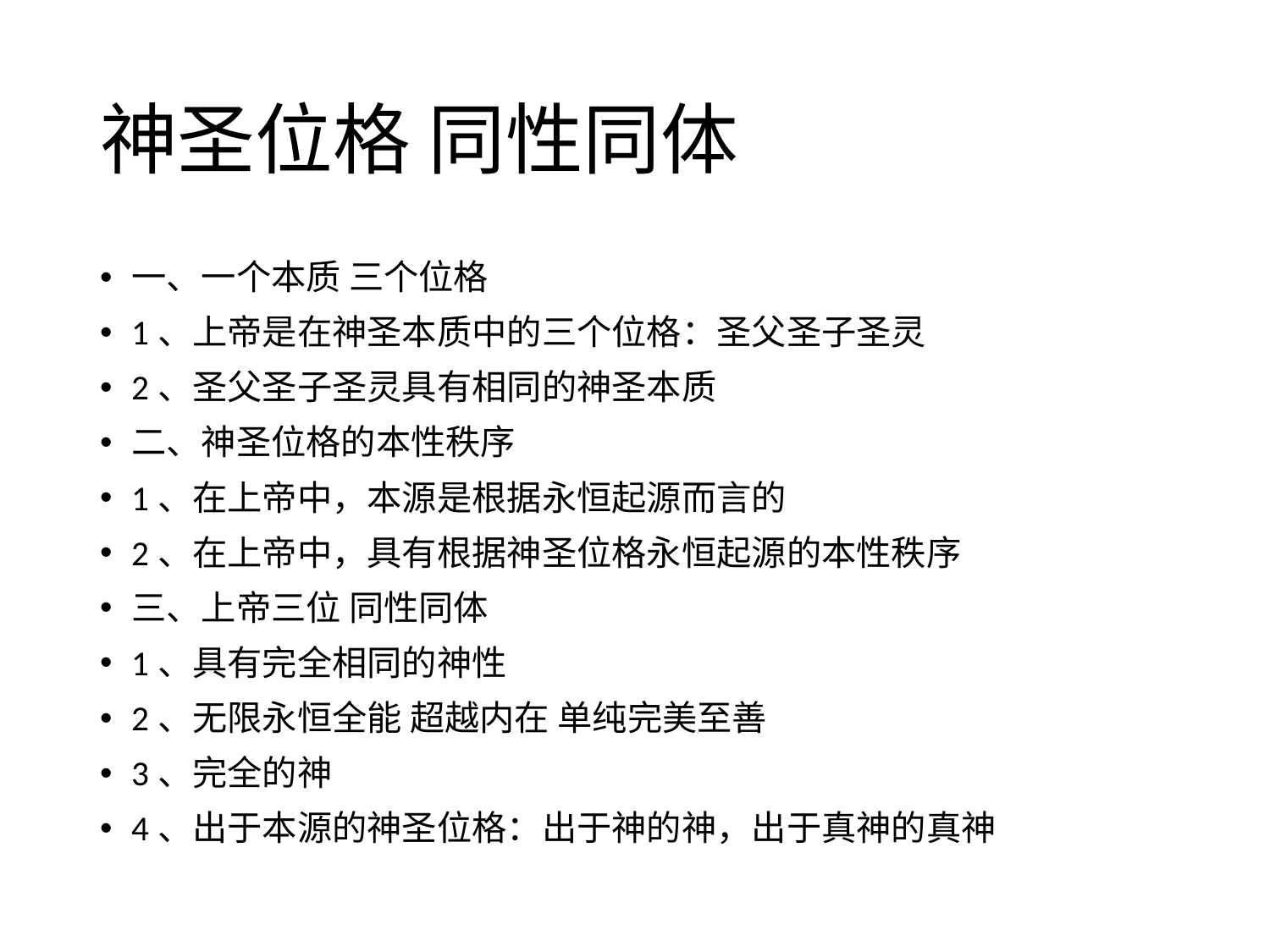

# 神圣位格 同性同体
一、一个本质 三个位格
1、上帝是在神圣本质中的三个位格：圣父圣子圣灵
2、圣父圣子圣灵具有相同的神圣本质
二、神圣位格的本性秩序
1、在上帝中，本源是根据永恒起源而言的
2、在上帝中，具有根据神圣位格永恒起源的本性秩序
三、上帝三位 同性同体
1、具有完全相同的神性
2、无限永恒全能 超越内在 单纯完美至善
3、完全的神
4、出于本源的神圣位格：出于神的神，出于真神的真神